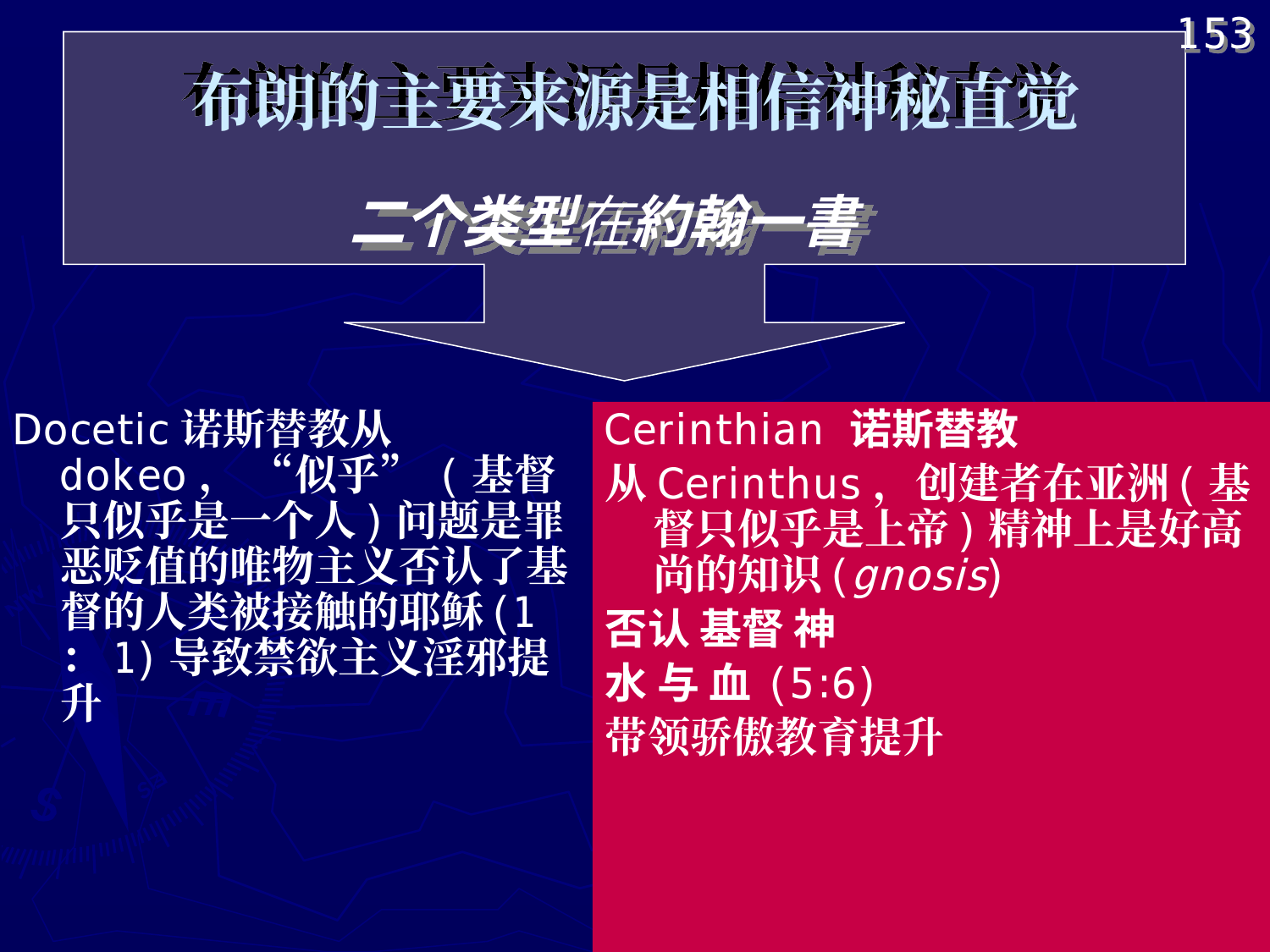

153
# 布朗的主要来源是相信神秘直觉

二个类型在約翰一書
Docetic诺斯替教从dokeo， “似乎” (基督只似乎是一个人)问题是罪恶贬值的唯物主义否认了基督的人类被接触的耶稣(1 ：1)导致禁欲主义淫邪提升
Cerinthian 诺斯替教
从Cerinthus，创建者在亚洲(基督只似乎是上帝)精神上是好高尚的知识(gnosis)
否认 基督 神
水 与 血 (5:6)
带领骄傲教育提升